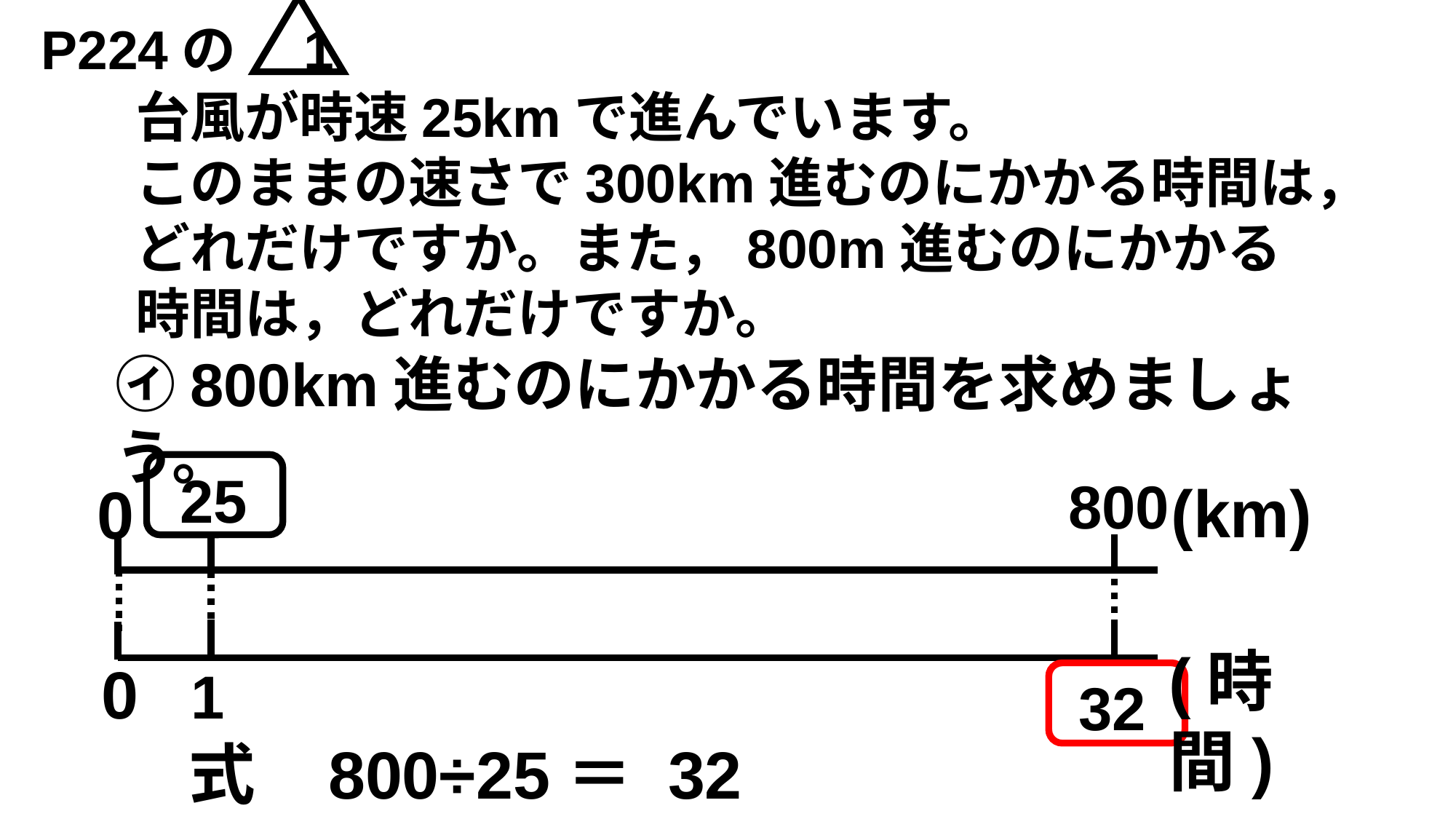

P224の　1
台風が時速25kmで進んでいます。
このままの速さで300km進むのにかかる時間は，どれだけですか。また，800m進むのにかかる時間は，どれだけですか。
㋑800km進むのにかかる時間を求めましょう。

25
800
(km)
0
(時間)
0
1

32
式
800÷25＝
32